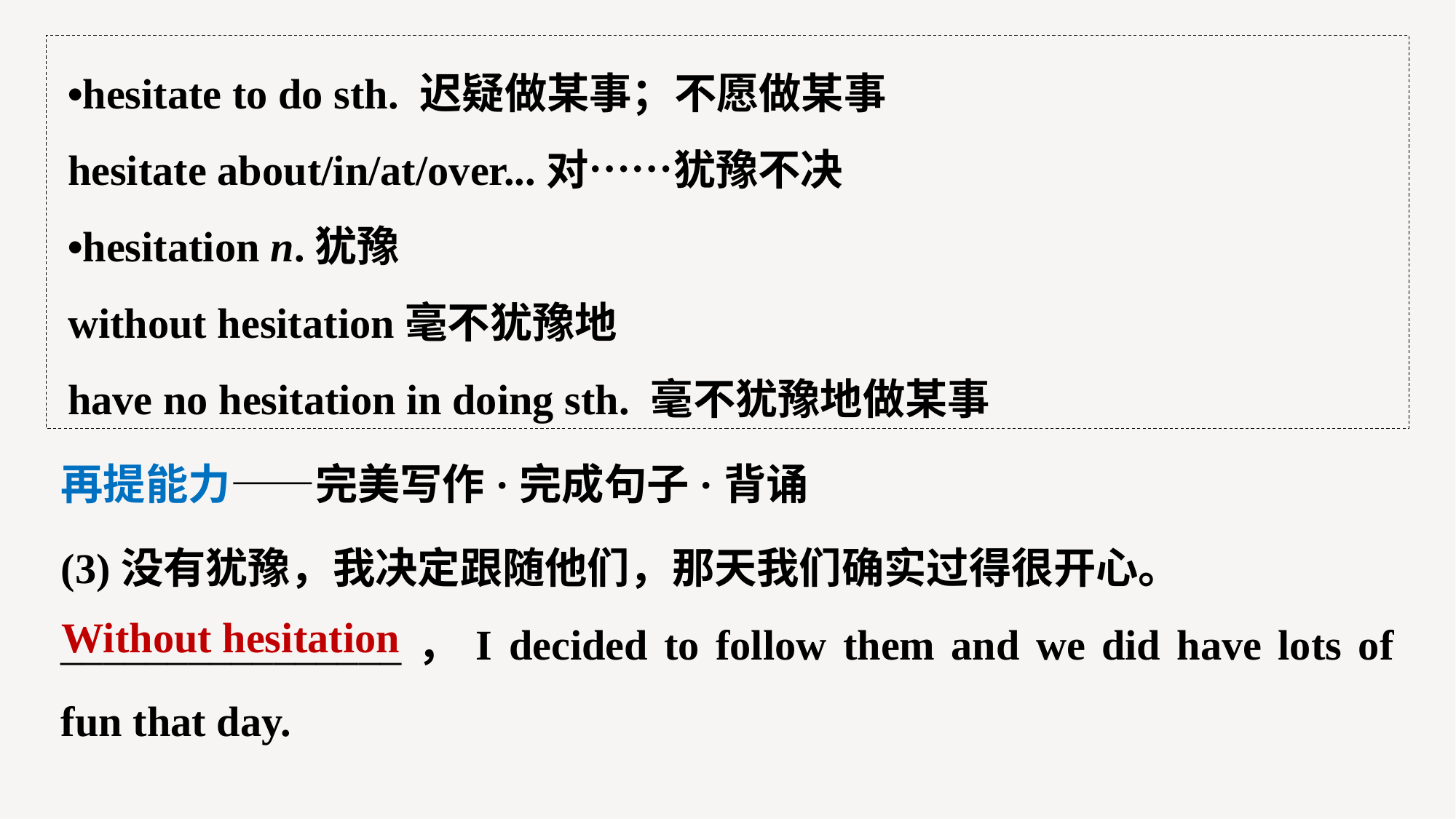

•hesitate to do sth. 迟疑做某事；不愿做某事
hesitate about/in/at/over...对……犹豫不决
•hesitation n.犹豫
without hesitation毫不犹豫地
have no hesitation in doing sth. 毫不犹豫地做某事
再提能力——完美写作·完成句子·背诵
(3)没有犹豫，我决定跟随他们，那天我们确实过得很开心。
________________，I decided to follow them and we did have lots of fun that day.
Without hesitation